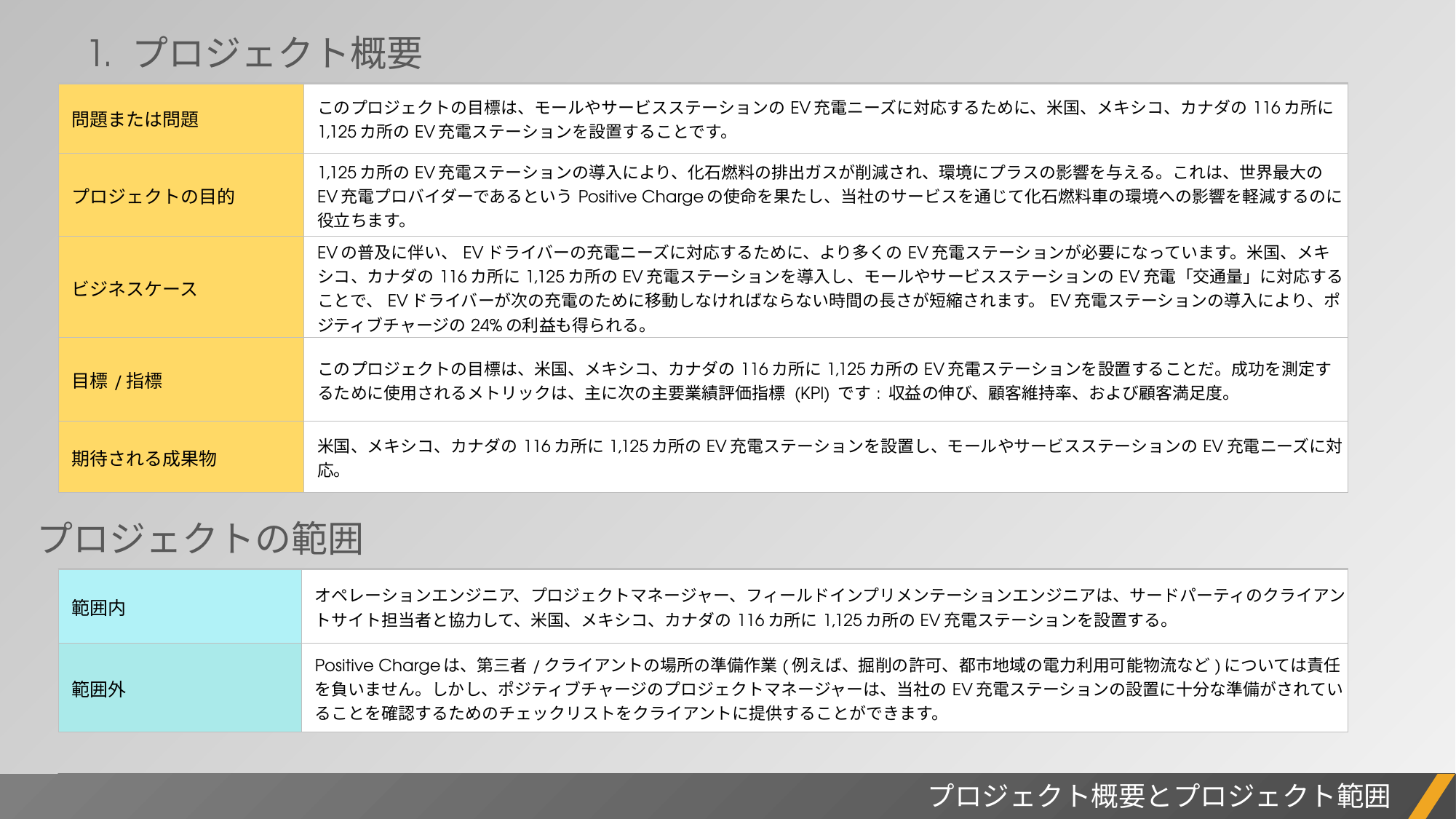

1. プロジェクト概要
| 問題または問題 | このプロジェクトの目標は、モールやサービスステーションのEV充電ニーズに対応するために、米国、メキシコ、カナダの116カ所に1,125カ所のEV充電ステーションを設置することです。 |
| --- | --- |
| プロジェクトの目的 | 1,125カ所のEV充電ステーションの導入により、化石燃料の排出ガスが削減され、環境にプラスの影響を与える。これは、世界最大のEV充電プロバイダーであるというPositive Chargeの使命を果たし、当社のサービスを通じて化石燃料車の環境への影響を軽減するのに役立ちます。 |
| ビジネスケース | EVの普及に伴い、EVドライバーの充電ニーズに対応するために、より多くのEV充電ステーションが必要になっています。米国、メキシコ、カナダの116カ所に1,125カ所のEV充電ステーションを導入し、モールやサービスステーションのEV充電「交通量」に対応することで、EVドライバーが次の充電のために移動しなければならない時間の長さが短縮されます。EV充電ステーションの導入により、ポジティブチャージの24%の利益も得られる。 |
| 目標/指標 | このプロジェクトの目標は、米国、メキシコ、カナダの116カ所に1,125カ所のEV充電ステーションを設置することだ。成功を測定するために使用されるメトリックは、主に次の主要業績評価指標 (KPI) です: 収益の伸び、顧客維持率、および顧客満足度。 |
| 期待される成果物 | 米国、メキシコ、カナダの116カ所に1,125カ所のEV充電ステーションを設置し、モールやサービスステーションのEV充電ニーズに対応。 |
プロジェクトの範囲
| 範囲内 | オペレーションエンジニア、プロジェクトマネージャー、フィールドインプリメンテーションエンジニアは、サードパーティのクライアントサイト担当者と協力して、米国、メキシコ、カナダの116カ所に1,125カ所のEV充電ステーションを設置する。 |
| --- | --- |
| 範囲外 | Positive Chargeは、第三者/クライアントの場所の準備作業(例えば、掘削の許可、都市地域の電力利用可能物流など)については責任を負いません。しかし、ポジティブチャージのプロジェクトマネージャーは、当社のEV充電ステーションの設置に十分な準備がされていることを確認するためのチェックリストをクライアントに提供することができます。 |
プロジェクトレポート
プロジェクト概要とプロジェクト範囲